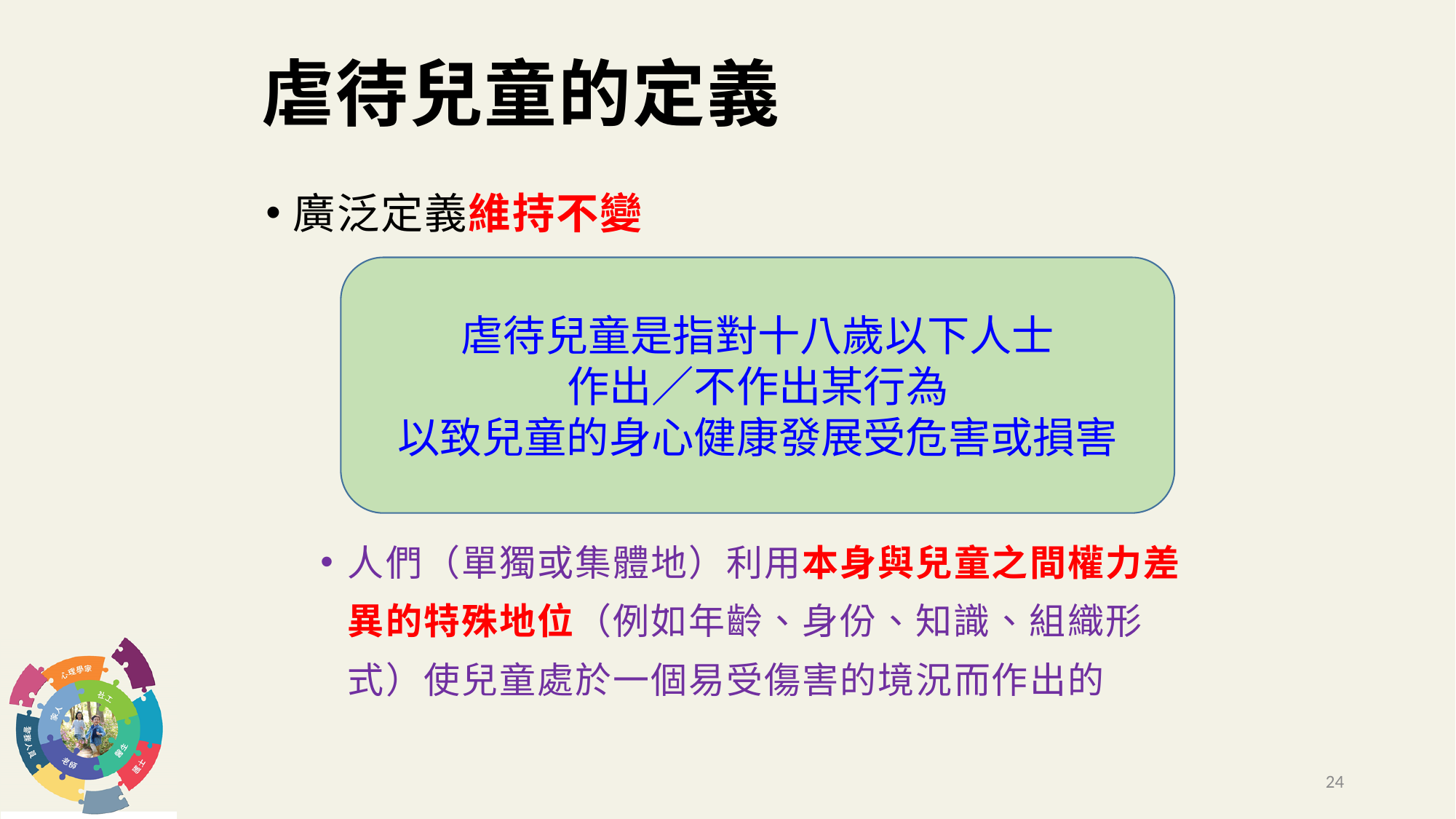

# 虐待兒童的定義
廣泛定義維持不變

人們（單獨或集體地）利用本身與兒童之間權力差異的特殊地位（例如年齡、身份、知識、組織形式）使兒童處於一個易受傷害的境況而作出的
虐待兒童是指對十八歲以下人士
作出／不作出某行為
以致兒童的身心健康發展受危害或損害

24